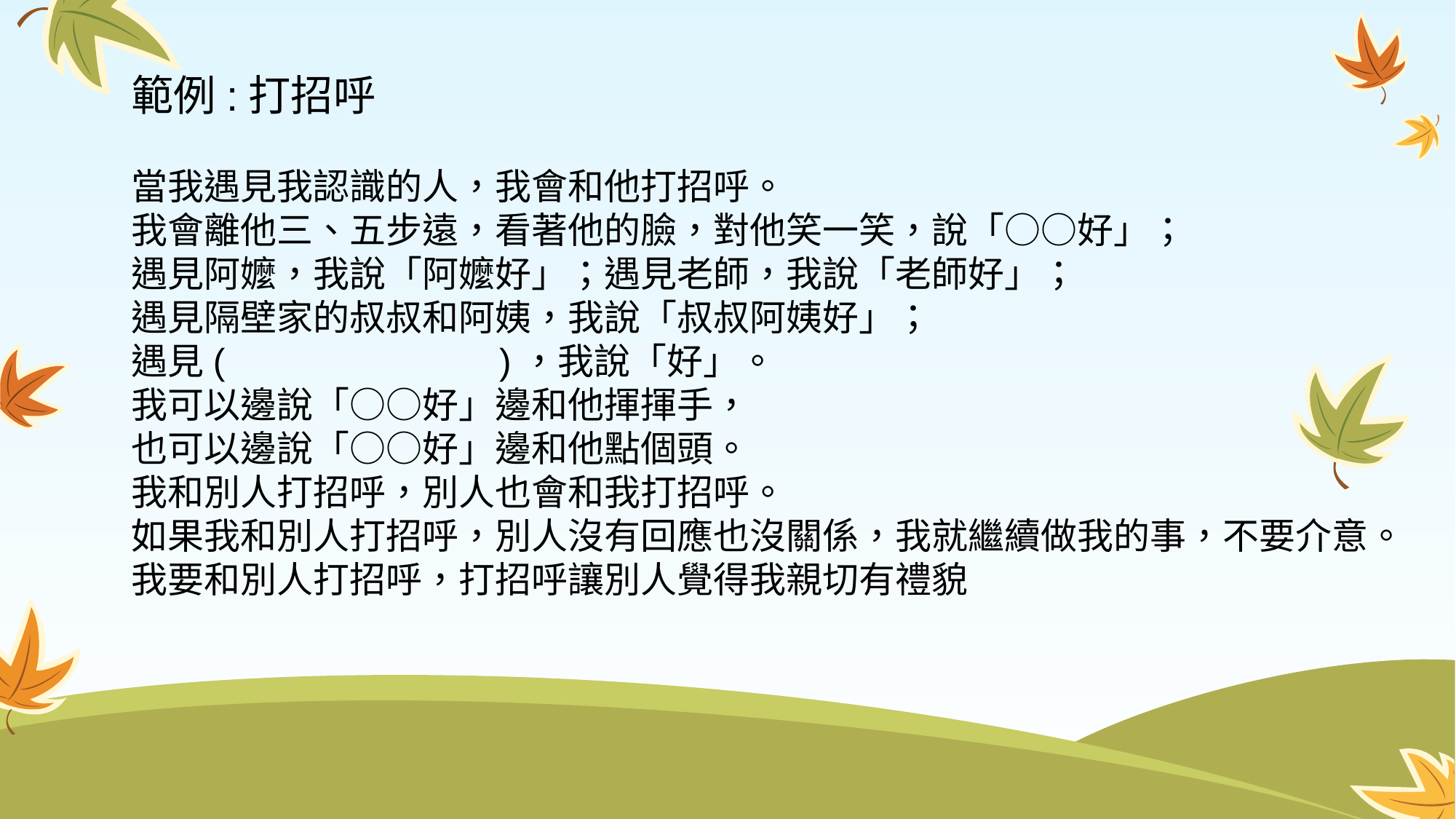

範例:打招呼

當我遇見我認識的人，我會和他打招呼。
我會離他三、五步遠，看著他的臉，對他笑一笑，說「○○好」；
遇見阿嬤，我說「阿嬤好」；遇見老師，我說「老師好」；
遇見隔壁家的叔叔和阿姨，我說「叔叔阿姨好」；
遇見(                           )，我說「好」。
我可以邊說「○○好」邊和他揮揮手，
也可以邊說「○○好」邊和他點個頭。
我和別人打招呼，別人也會和我打招呼。
如果我和別人打招呼，別人沒有回應也沒關係，我就繼續做我的事，不要介意。
我要和別人打招呼，打招呼讓別人覺得我親切有禮貌